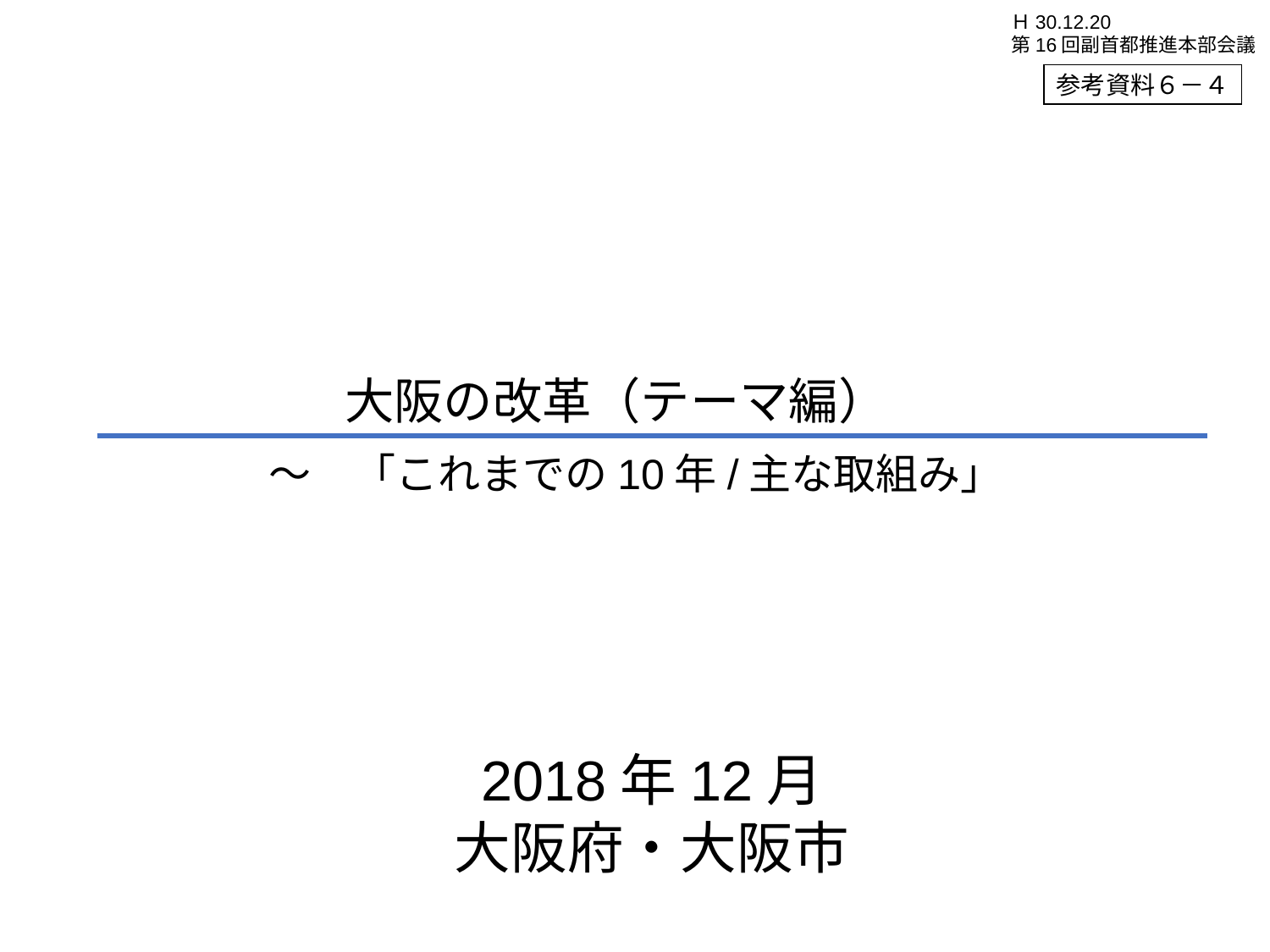

Ｈ30.12.20
第16回副首都推進本部会議
参考資料６－４
大阪の改革（テーマ編）
～　「これまでの10年/主な取組み」
2018年12月
大阪府・大阪市